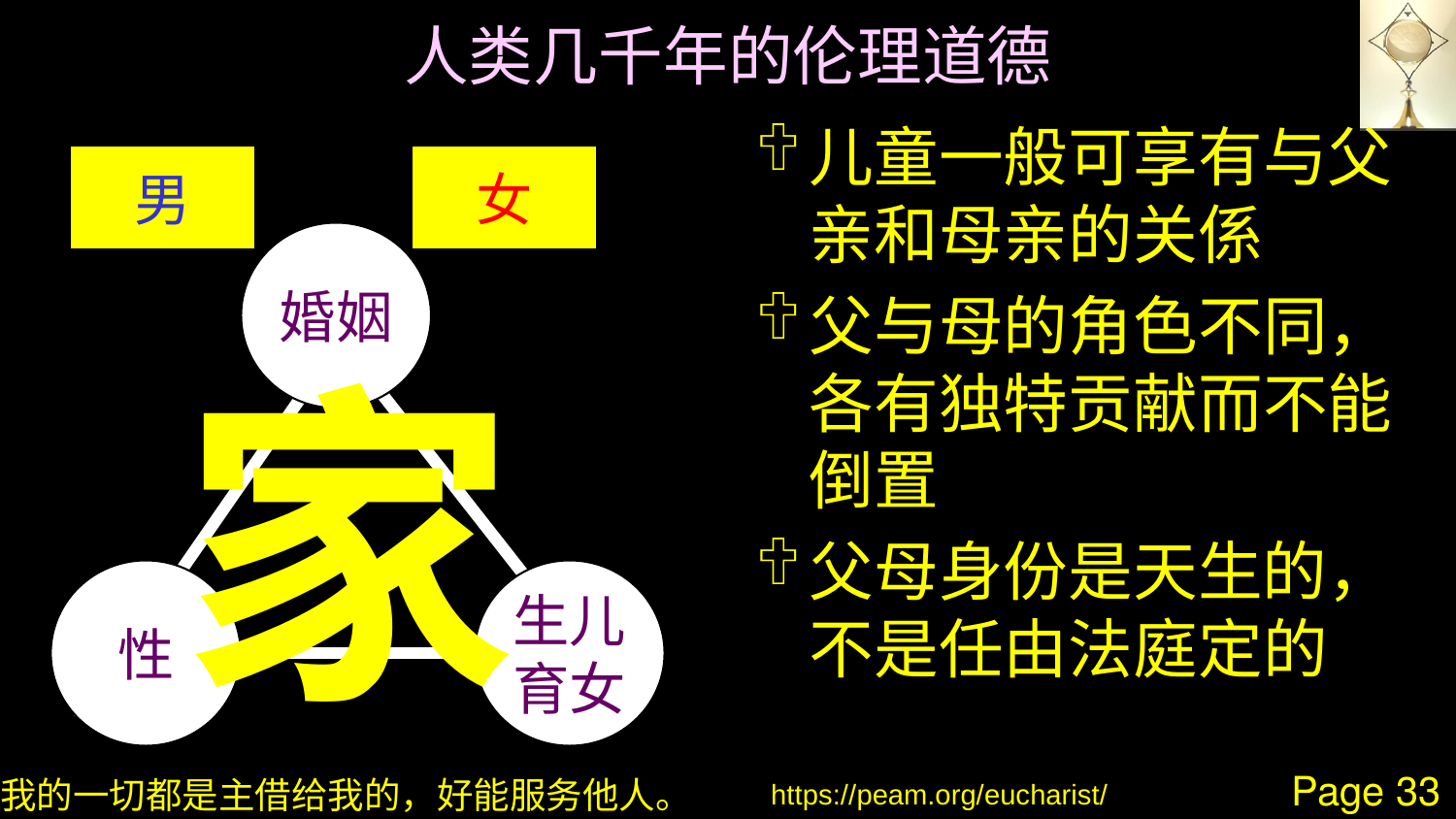

# 人类几千年的伦理道德

儿童一般可享有与父亲和母亲的关係
父与母的角色不同，各有独特贡献而不能倒置
父母身份是天生的，不是任由法庭定的
男
女
婚姻
家
性
生儿育女